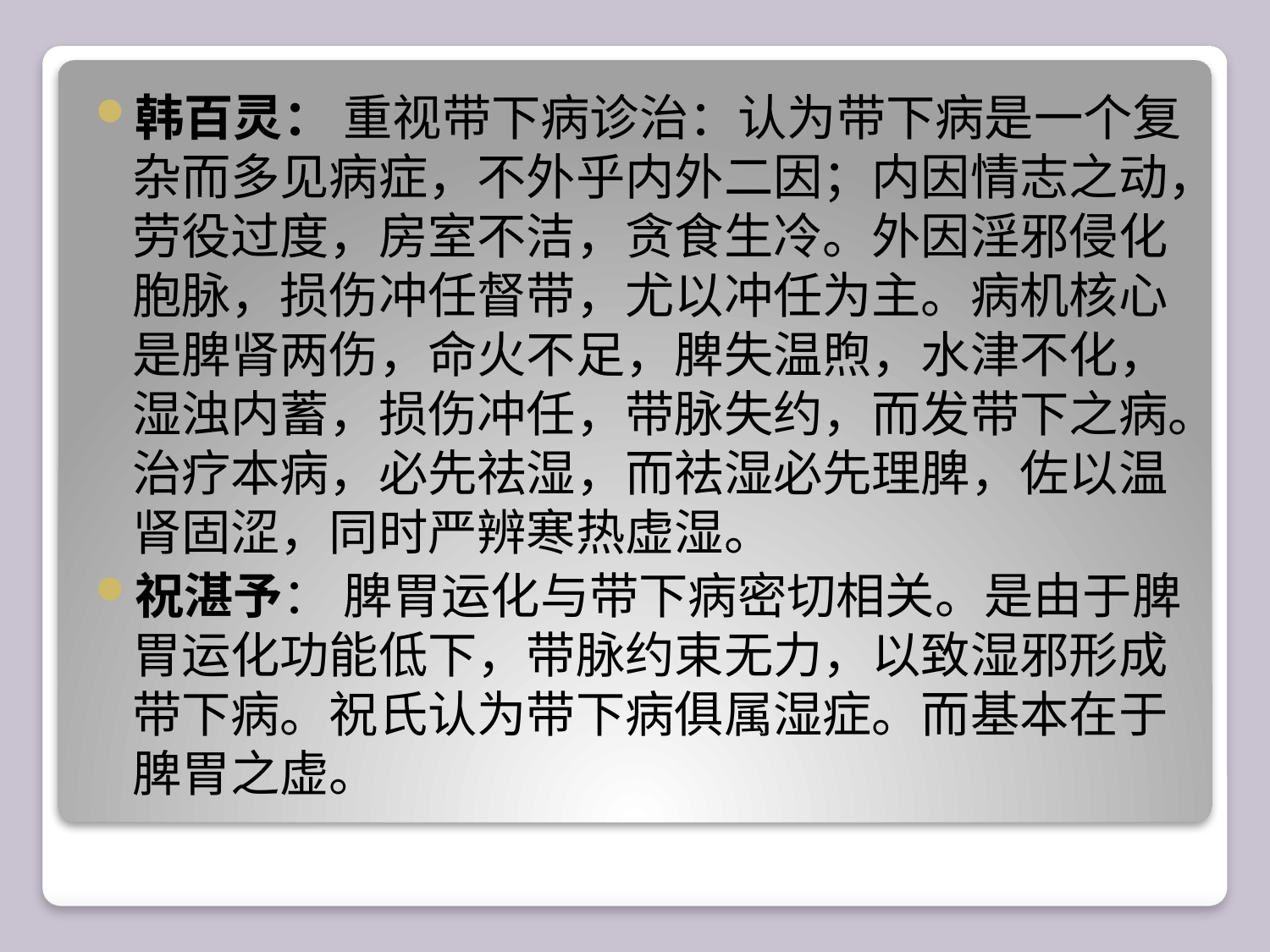

韩百灵： 重视带下病诊治：认为带下病是一个复杂而多见病症，不外乎内外二因；内因情志之动，劳役过度，房室不洁，贪食生冷。外因淫邪侵化胞脉，损伤冲任督带，尤以冲任为主。病机核心是脾肾两伤，命火不足，脾失温煦，水津不化，湿浊内蓄，损伤冲任，带脉失约，而发带下之病。治疗本病，必先祛湿，而祛湿必先理脾，佐以温肾固涩，同时严辨寒热虚湿。
祝湛予： 脾胃运化与带下病密切相关。是由于脾胃运化功能低下，带脉约束无力，以致湿邪形成带下病。祝氏认为带下病俱属湿症。而基本在于脾胃之虚。